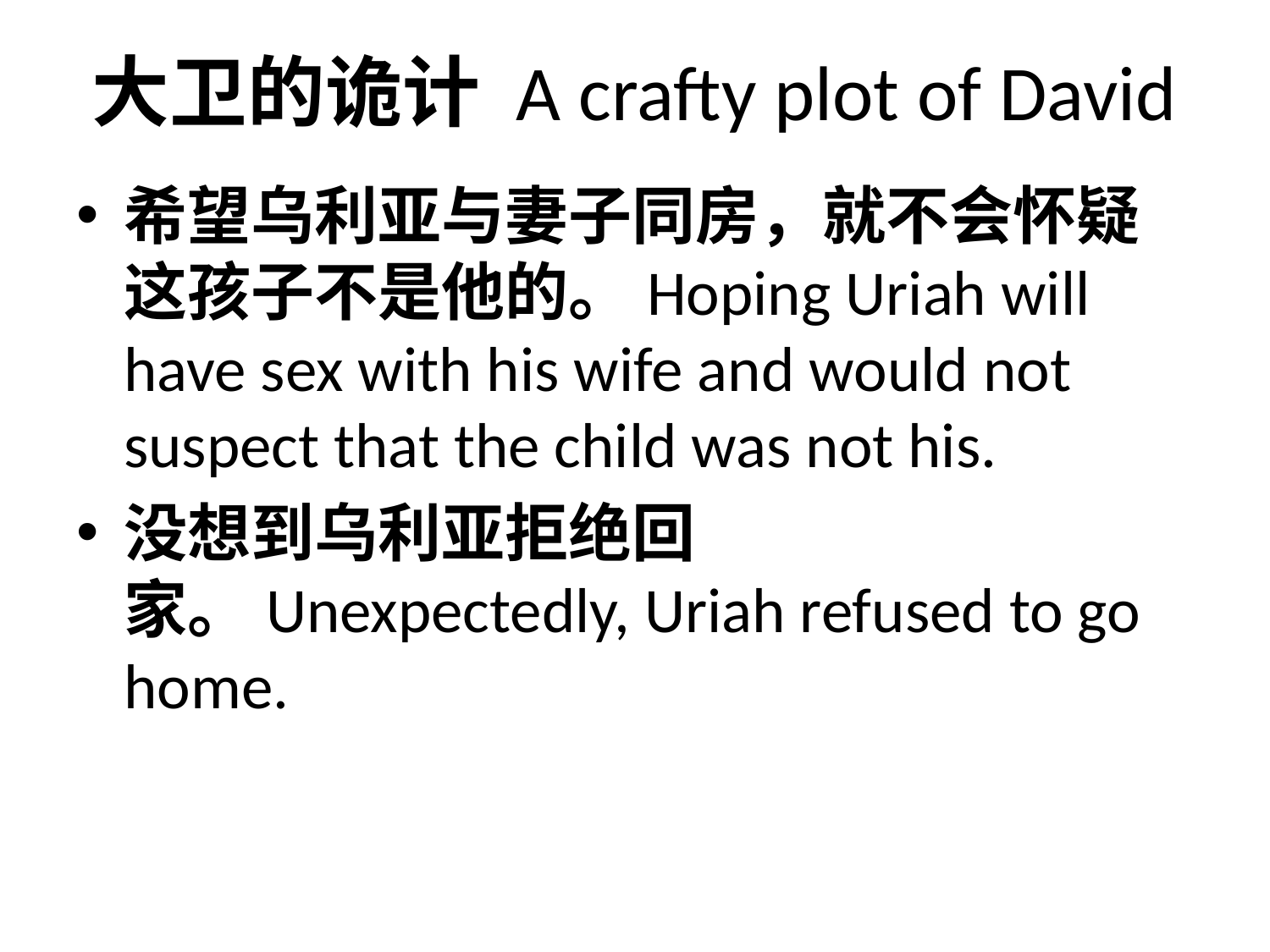

# 大卫的诡计 A crafty plot of David
希望乌利亚与妻子同房，就不会怀疑这孩子不是他的。Hoping Uriah will have sex with his wife and would not suspect that the child was not his.
没想到乌利亚拒绝回家。Unexpectedly, Uriah refused to go home.